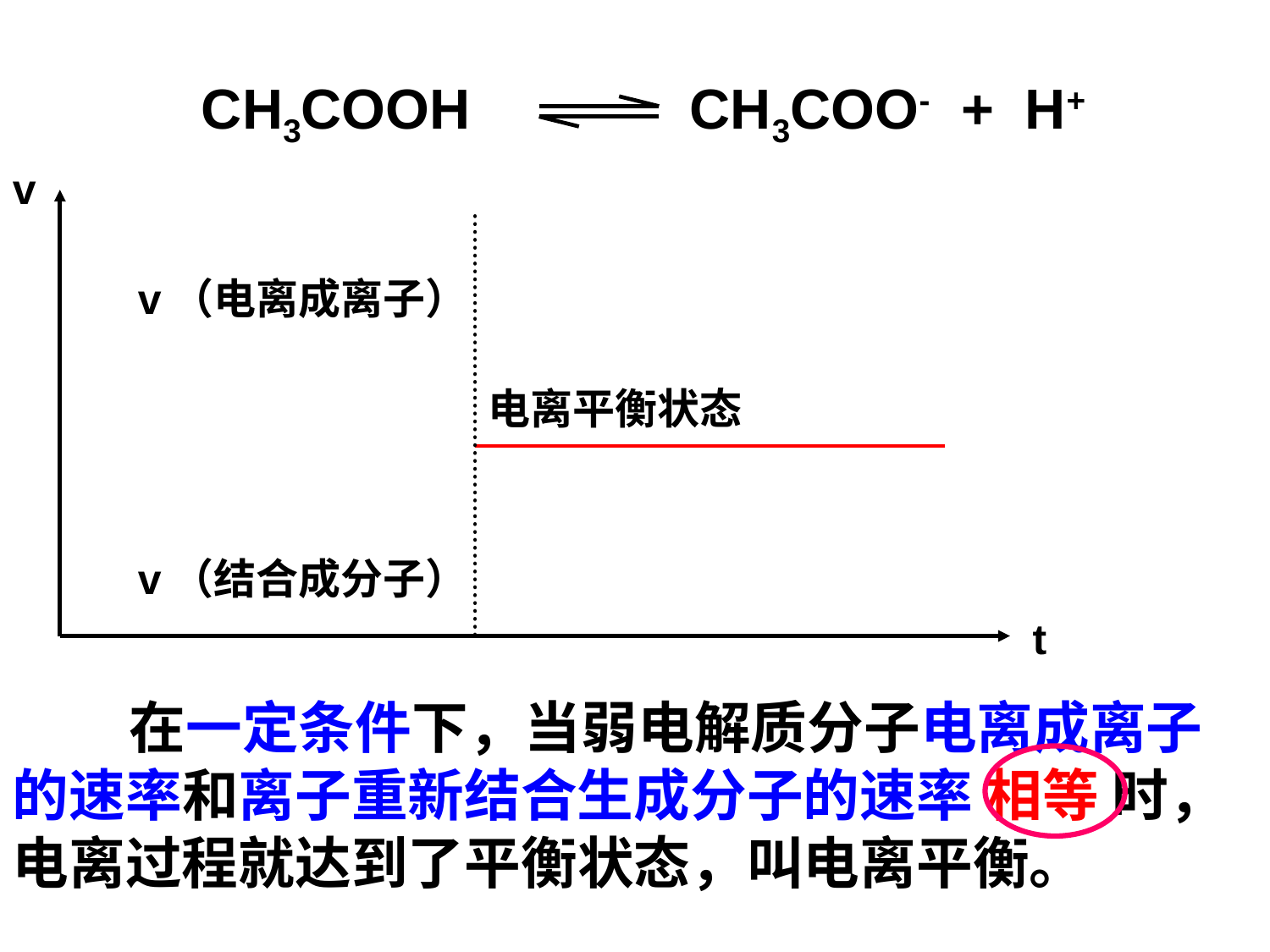

CH3COOH              CH3COO-  +  H+
v
t
电离平衡状态

v（电离成离子）

v（结合成分子）
        在一定条件下，当弱电解质分子电离成离子的速率和离子重新结合生成分子的速率 相等 时，电离过程就达到了平衡状态，叫电离平衡。